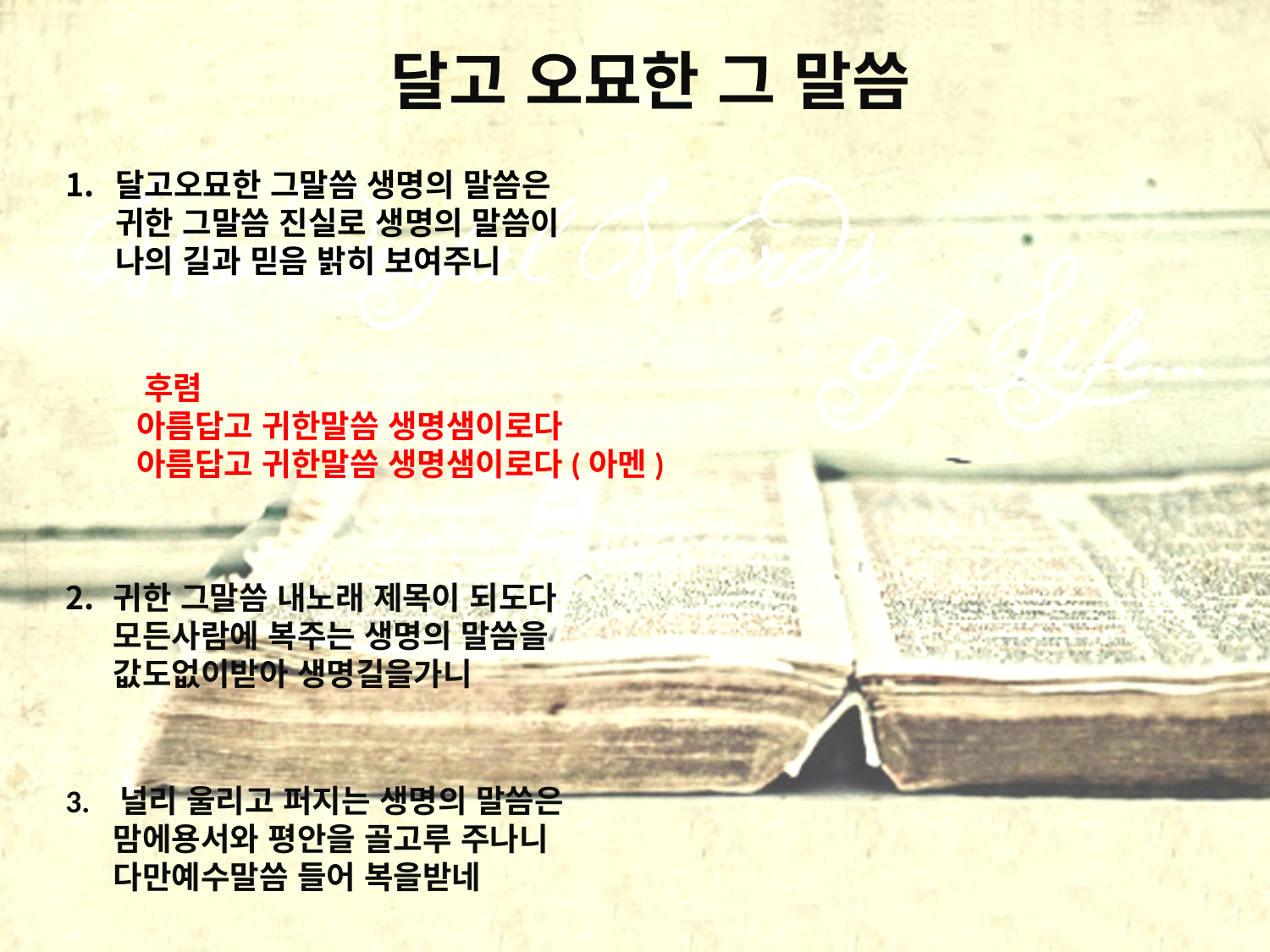

# 달고 오묘한 그 말씀
달고오묘한 그말씀 생명의 말씀은
귀한 그말씀 진실로 생명의 말씀이
나의 길과 믿음 밝히 보여주니

        후렴
        아름답고 귀한말씀 생명샘이로다
        아름답고 귀한말씀 생명샘이로다(아멘)

귀한 그말씀 내노래 제목이 되도다
모든사람에 복주는 생명의 말씀을
값도없이받아 생명길을가니

3.   널리 울리고 퍼지는 생명의 말씀은
맘에용서와 평안을 골고루 주나니
다만예수말씀 들어 복을받네